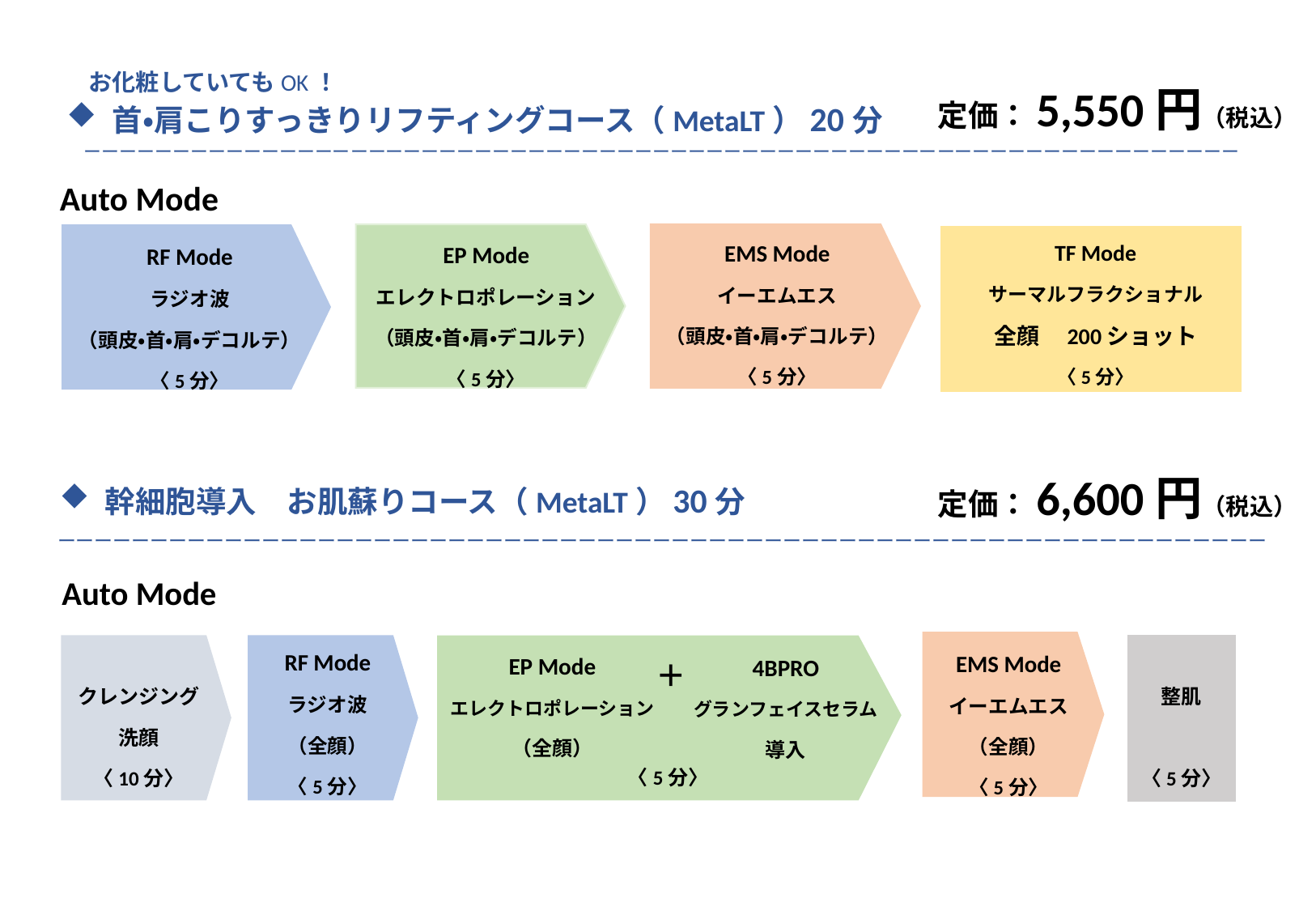

# お化粧していてもOK！
定価：5,550円（税込）
首・肩こりすっきりリフティングコース（MetaLT）20分
ーーーーーーーーーーーーーーーーーーーーーーーーーーーーーーーーーーーーーーーーーーーーーーーーーーーーーーーーーーーーーーーーー
Auto Mode

EMS Mode
イーエムエス
（頭皮・首・肩・デコルテ）
〈5分〉
TF Mode
サーマルフラクショナル
全顔　200ショット
〈5分〉
EP Mode
エレクトロポレーション
（頭皮・首・肩・デコルテ）
〈5分〉
RF Mode
ラジオ波
（頭皮・首・肩・デコルテ）
〈5分〉
定価：6,600円（税込）
幹細胞導入　お肌蘇りコース（MetaLT）30分
ーーーーーーーーーーーーーーーーーーーーーーーーーーーーーーーーーーーーーーーーーーーーーーーーーーーーーーーーーーーーーーーーー
Auto Mode

RF Mode
ラジオ波
（全顔）
〈5分〉
EMS Mode
イーエムエス
（全顔）
〈5分〉
EP Mode
エレクトロポレーション
（全顔）
4BPRO
グランフェイスセラム
導入
＋
クレンジング
洗顔
〈10分〉
整肌

〈5分〉
〈5分〉